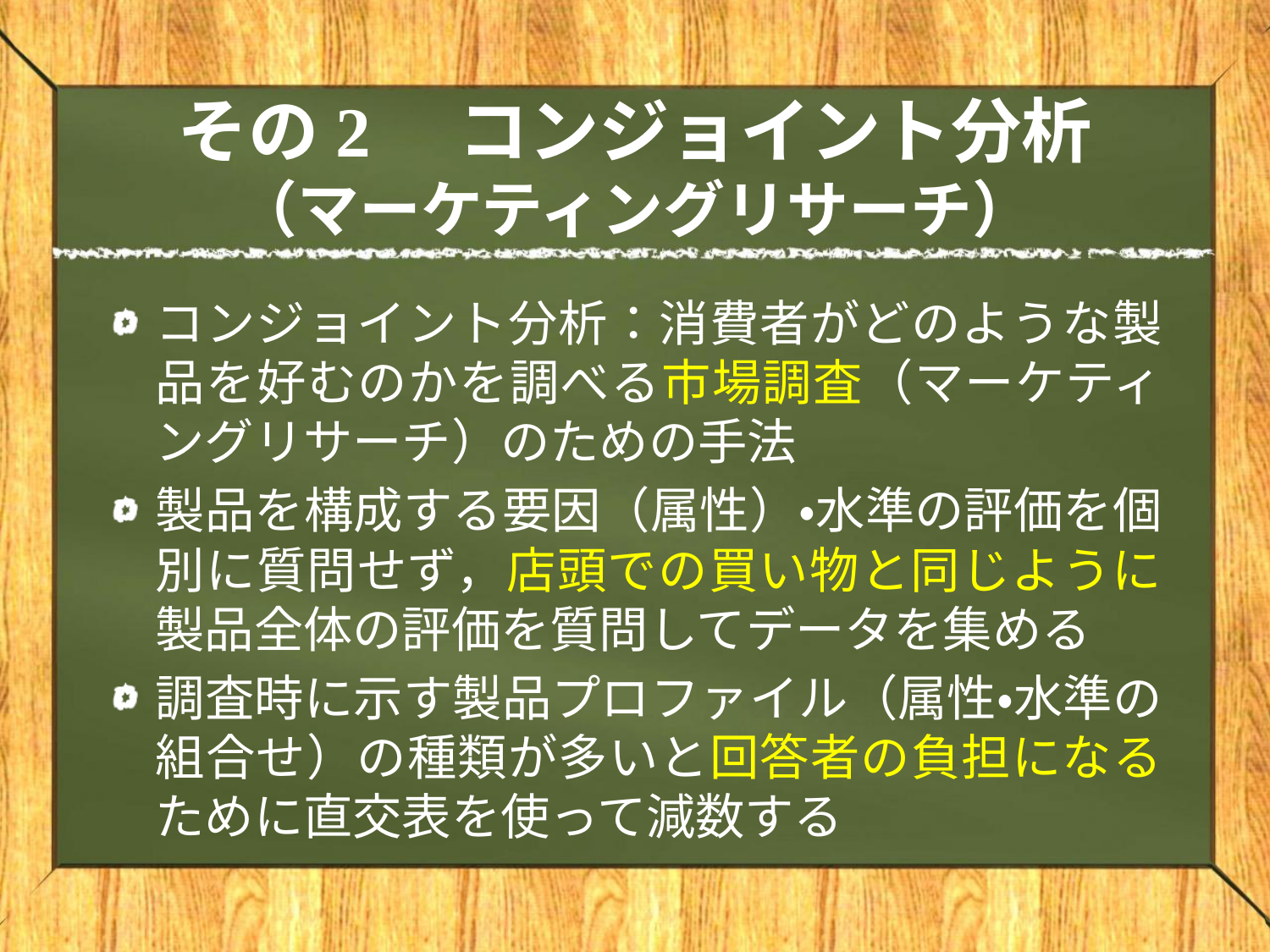

# その2　コンジョイント分析 （マーケティングリサーチ）
コンジョイント分析：消費者がどのような製品を好むのかを調べる市場調査（マーケティングリサーチ）のための手法
製品を構成する要因（属性）・水準の評価を個別に質問せず，店頭での買い物と同じように製品全体の評価を質問してデータを集める
調査時に示す製品プロファイル（属性・水準の組合せ）の種類が多いと回答者の負担になるために直交表を使って減数する